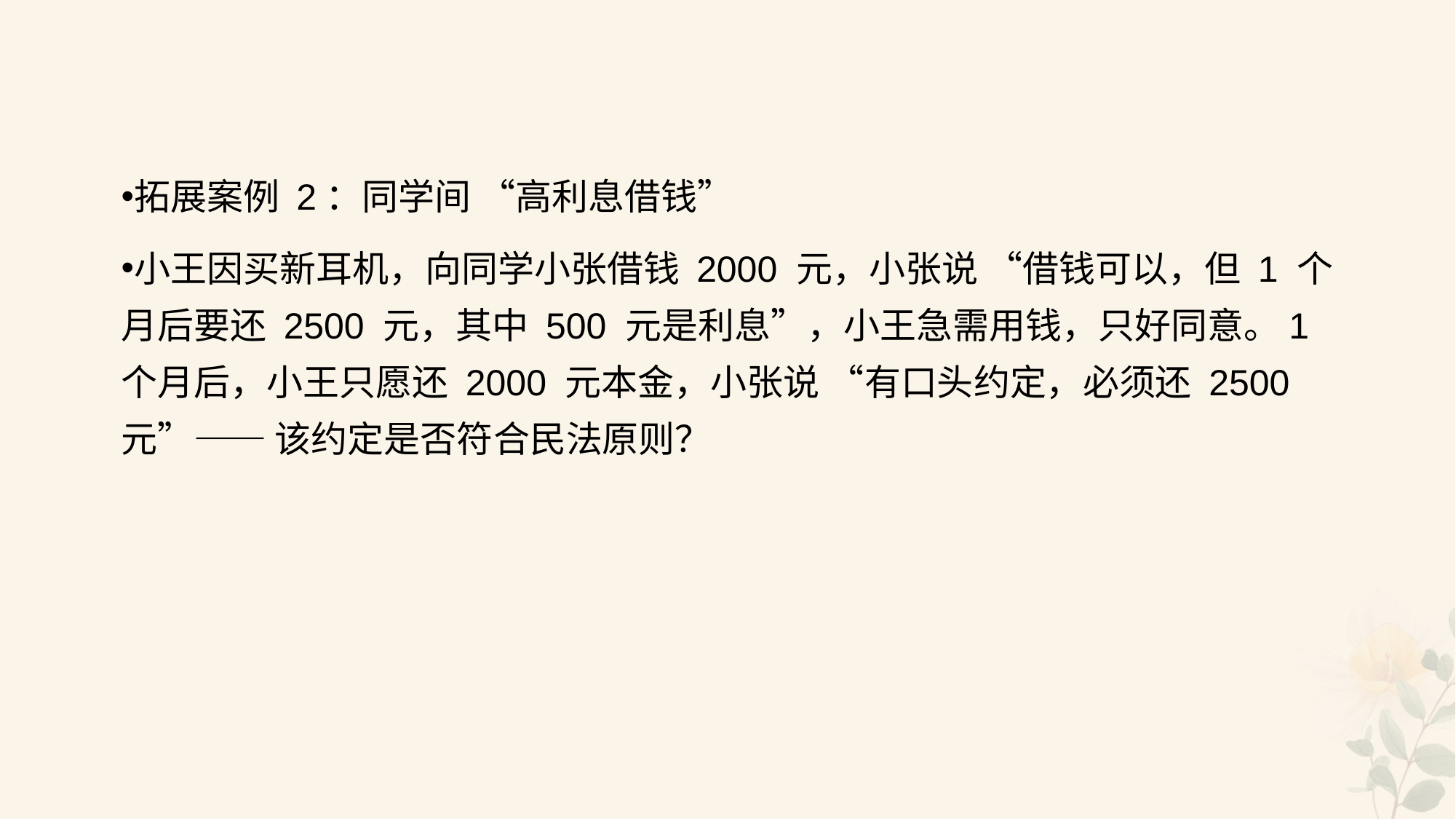

#
拓展案例 2：同学间 “高利息借钱”
小王因买新耳机，向同学小张借钱 2000 元，小张说 “借钱可以，但 1 个月后要还 2500 元，其中 500 元是利息”，小王急需用钱，只好同意。1 个月后，小王只愿还 2000 元本金，小张说 “有口头约定，必须还 2500 元”—— 该约定是否符合民法原则？